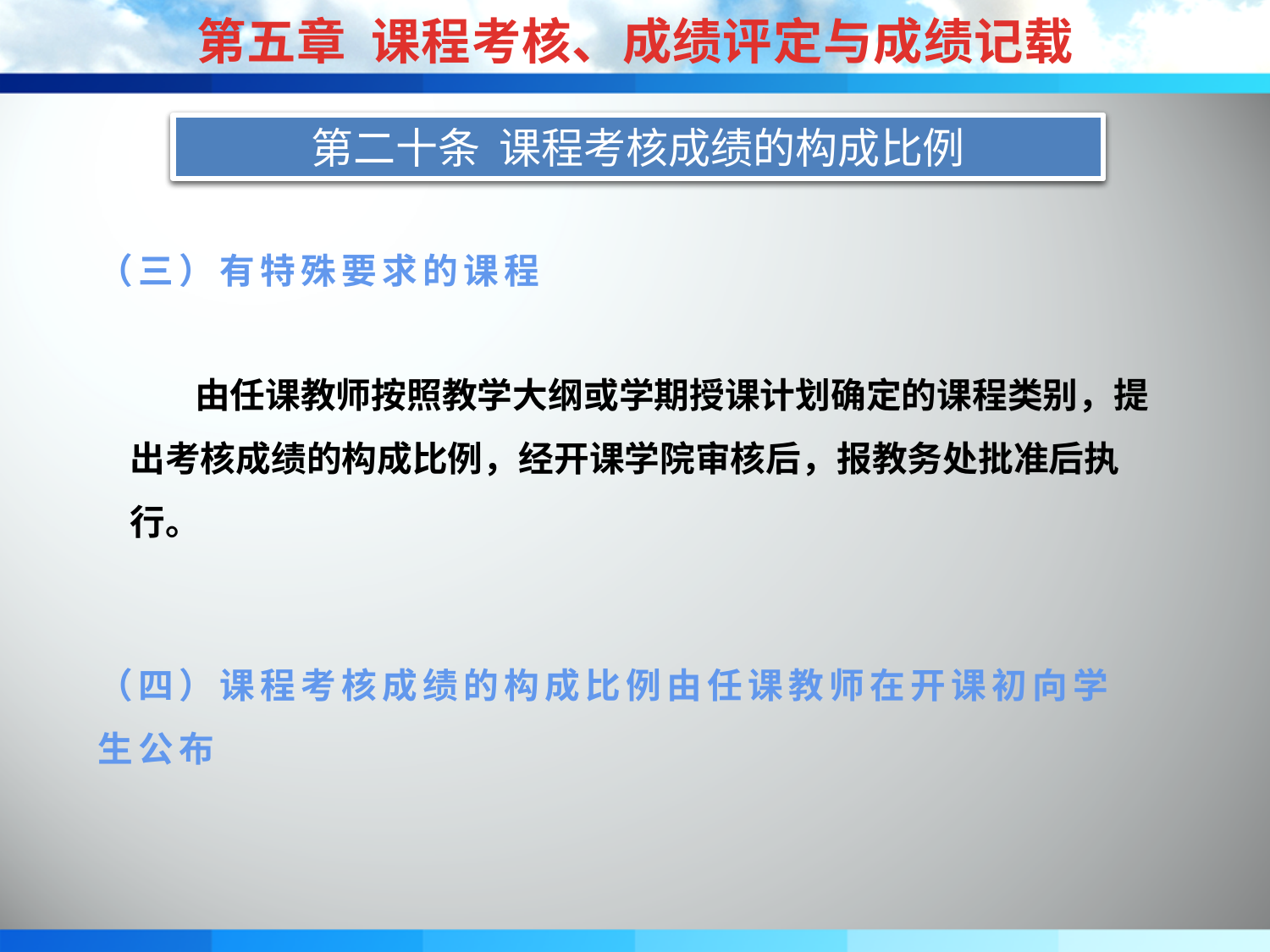

第五章  课程考核、成绩评定与成绩记载
第十九条  课程考核方式与考核成绩的记分办法
第二十条  课程考核成绩的构成比例
（三）有特殊要求的课程
       由任课教师按照教学大纲或学期授课计划确定的课程类别，提出考核成绩的构成比例，经开课学院审核后，报教务处批准后执行。
（四）课程考核成绩的构成比例由任课教师在开课初向学生公布